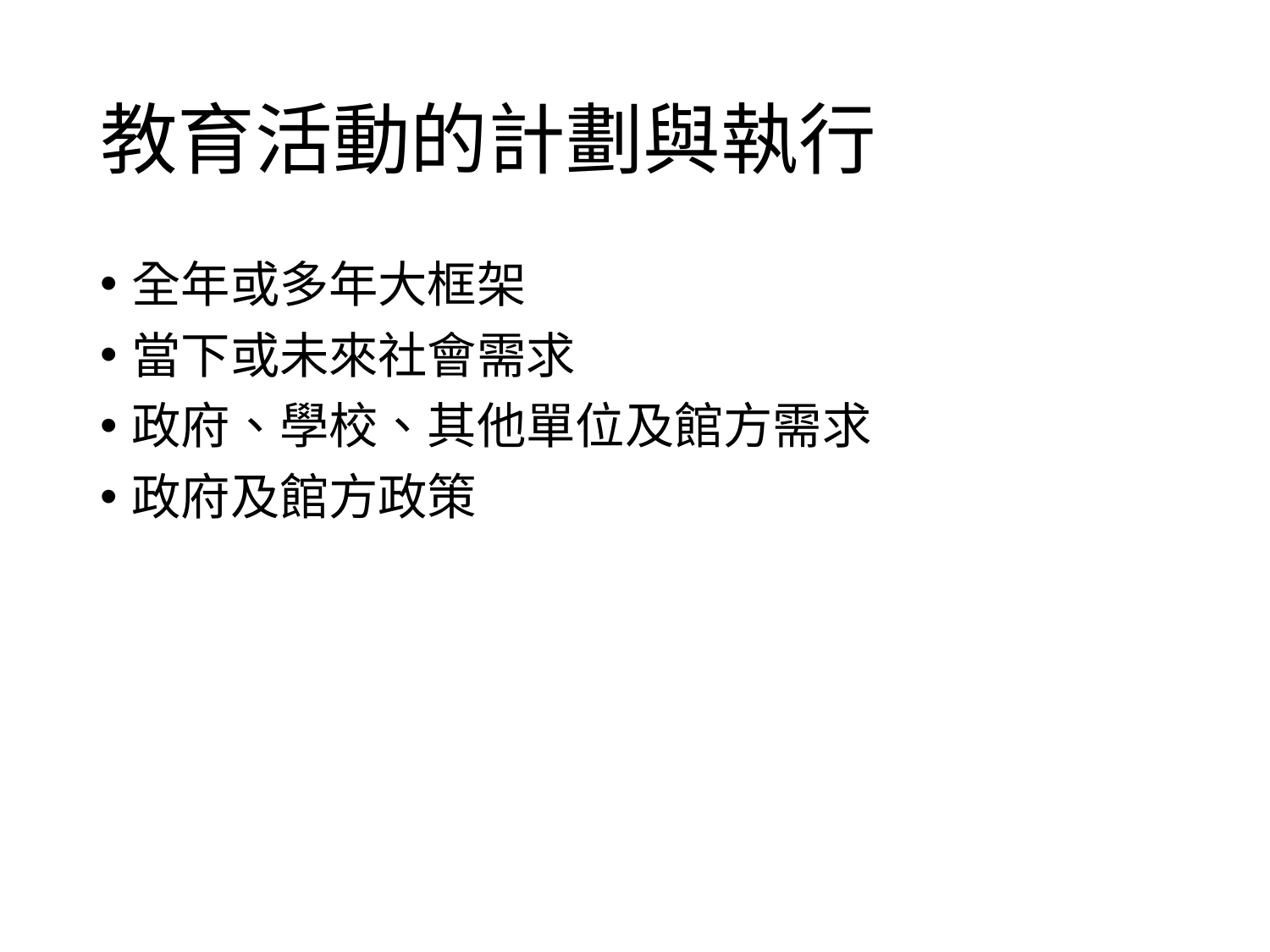

# 教育活動的計劃與執行
全年或多年大框架
當下或未來社會需求
政府、學校、其他單位及館方需求
政府及館方政策